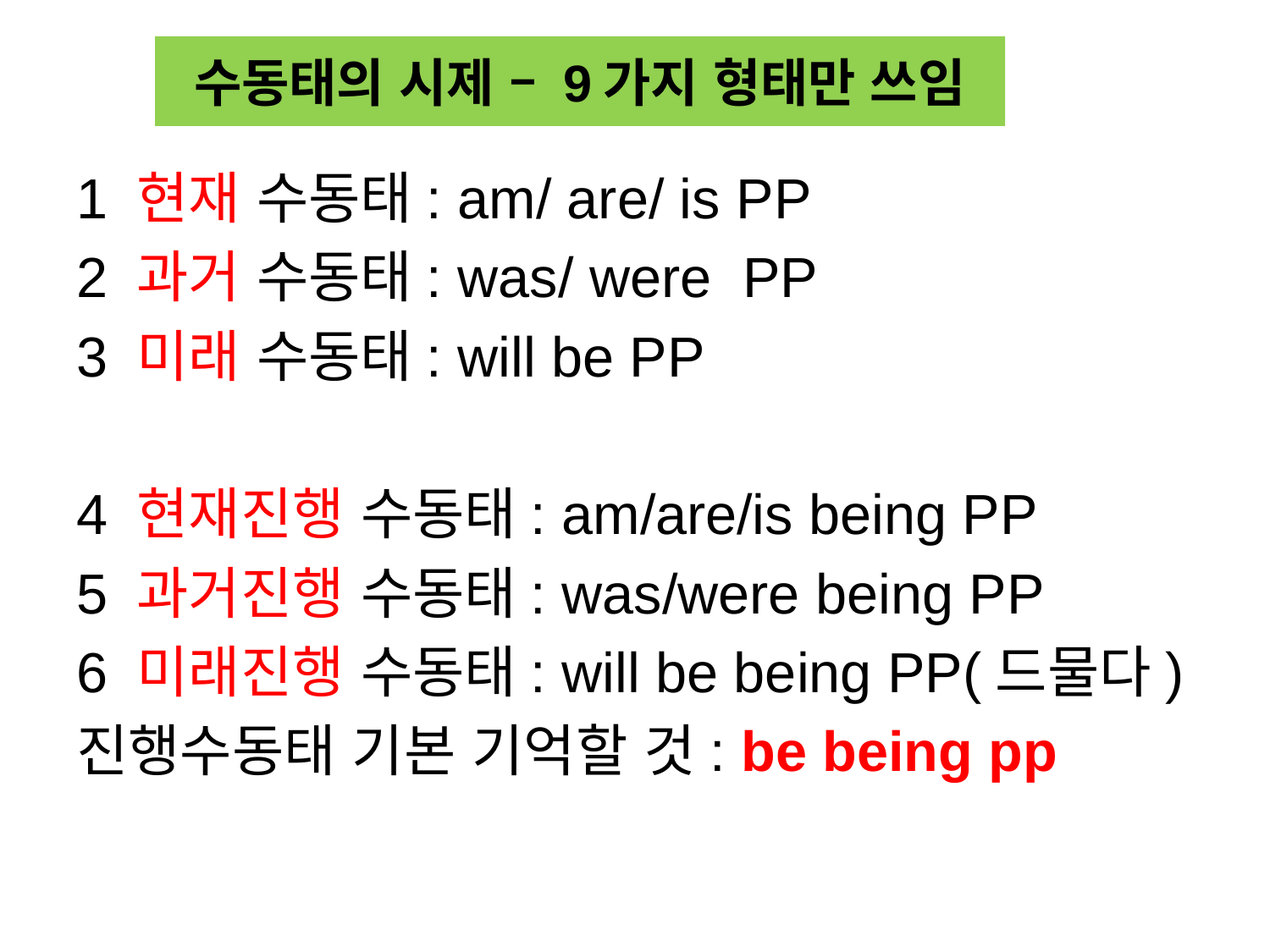

# 수동태의 시제 – 9가지 형태만 쓰임
1 현재 수동태: am/ are/ is PP
2 과거 수동태: was/ were  PP
3 미래 수동태: will be PP

4 현재진행 수동태: am/are/is being PP
5 과거진행 수동태: was/were being PP
6 미래진행 수동태: will be being PP(드물다)
진행수동태 기본 기억할 것: be being pp